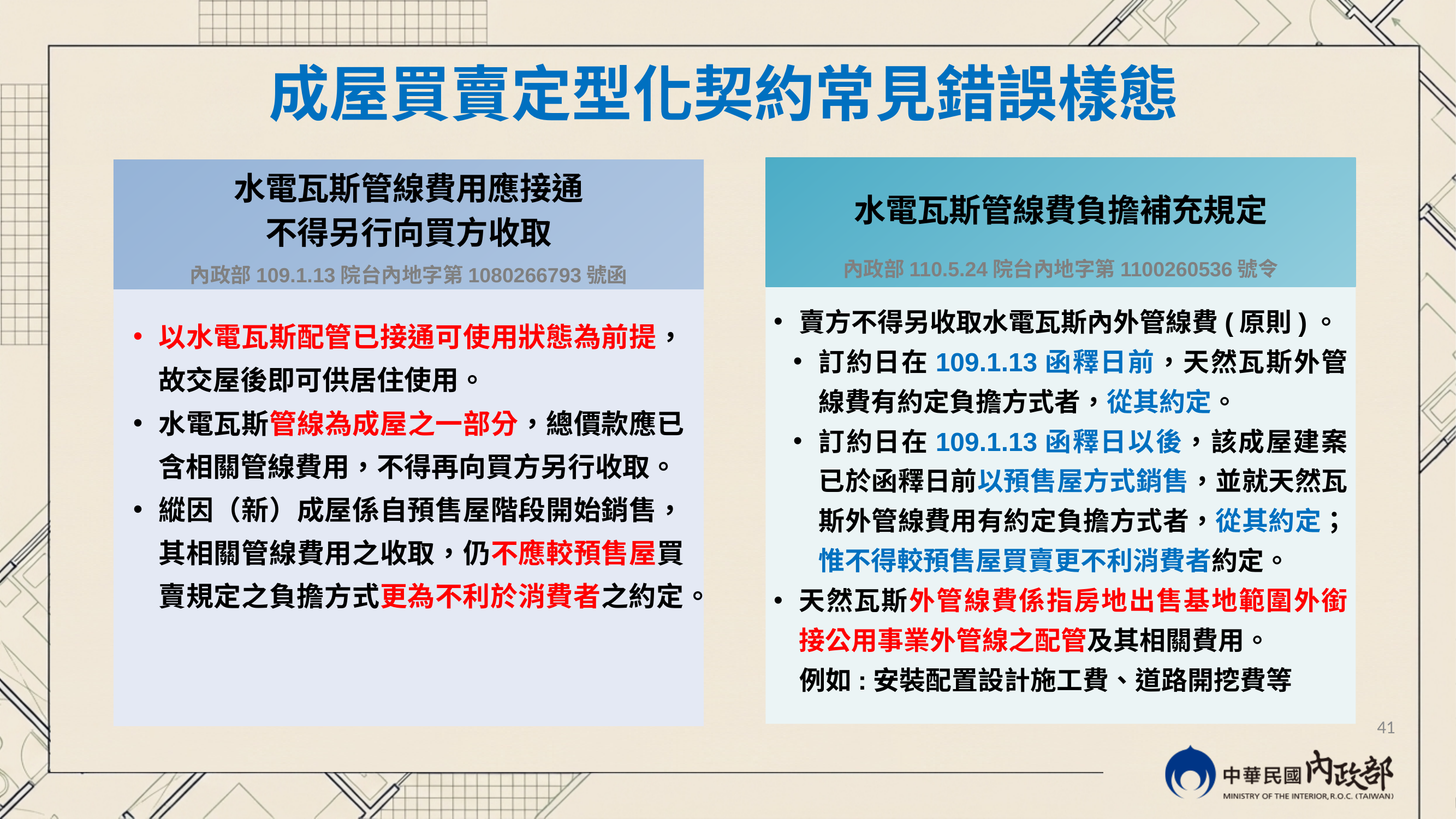

成屋買賣定型化契約常見錯誤樣態

水電瓦斯管線費負擔補充規定

賣方不得另收取水電瓦斯內外管線費(原則)。
訂約日在109.1.13函釋日前，天然瓦斯外管線費有約定負擔方式者，從其約定。
訂約日在109.1.13函釋日以後，該成屋建案已於函釋日前以預售屋方式銷售，並就天然瓦斯外管線費用有約定負擔方式者，從其約定；惟不得較預售屋買賣更不利消費者約定。
天然瓦斯外管線費係指房地出售基地範圍外銜接公用事業外管線之配管及其相關費用。
例如:安裝配置設計施工費、道路開挖費等
內政部110.5.24院台內地字第1100260536號令

水電瓦斯管線費用應接通
不得另行向買方收取

以水電瓦斯配管已接通可使用狀態為前提，故交屋後即可供居住使用。
水電瓦斯管線為成屋之一部分，總價款應已含相關管線費用，不得再向買方另行收取。
縱因（新）成屋係自預售屋階段開始銷售，其相關管線費用之收取，仍不應較預售屋買賣規定之負擔方式更為不利於消費者之約定。
內政部109.1.13院台內地字第1080266793號函
41